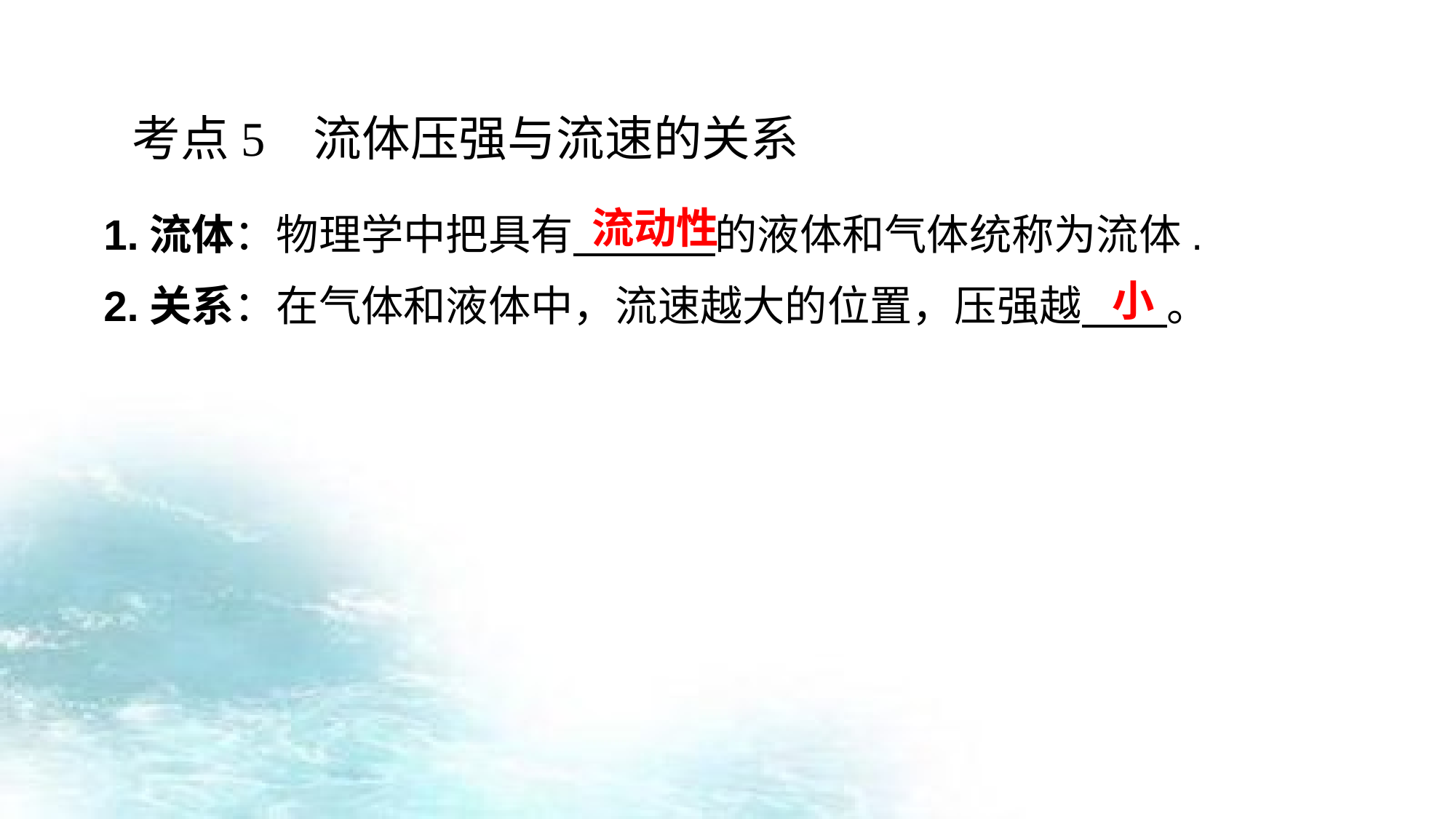

考点5   流体压强与流速的关系
流动性
1.流体：物理学中把具有               的液体和气体统称为流体.
2.关系：在气体和液体中，流速越大的位置，压强越         。

小